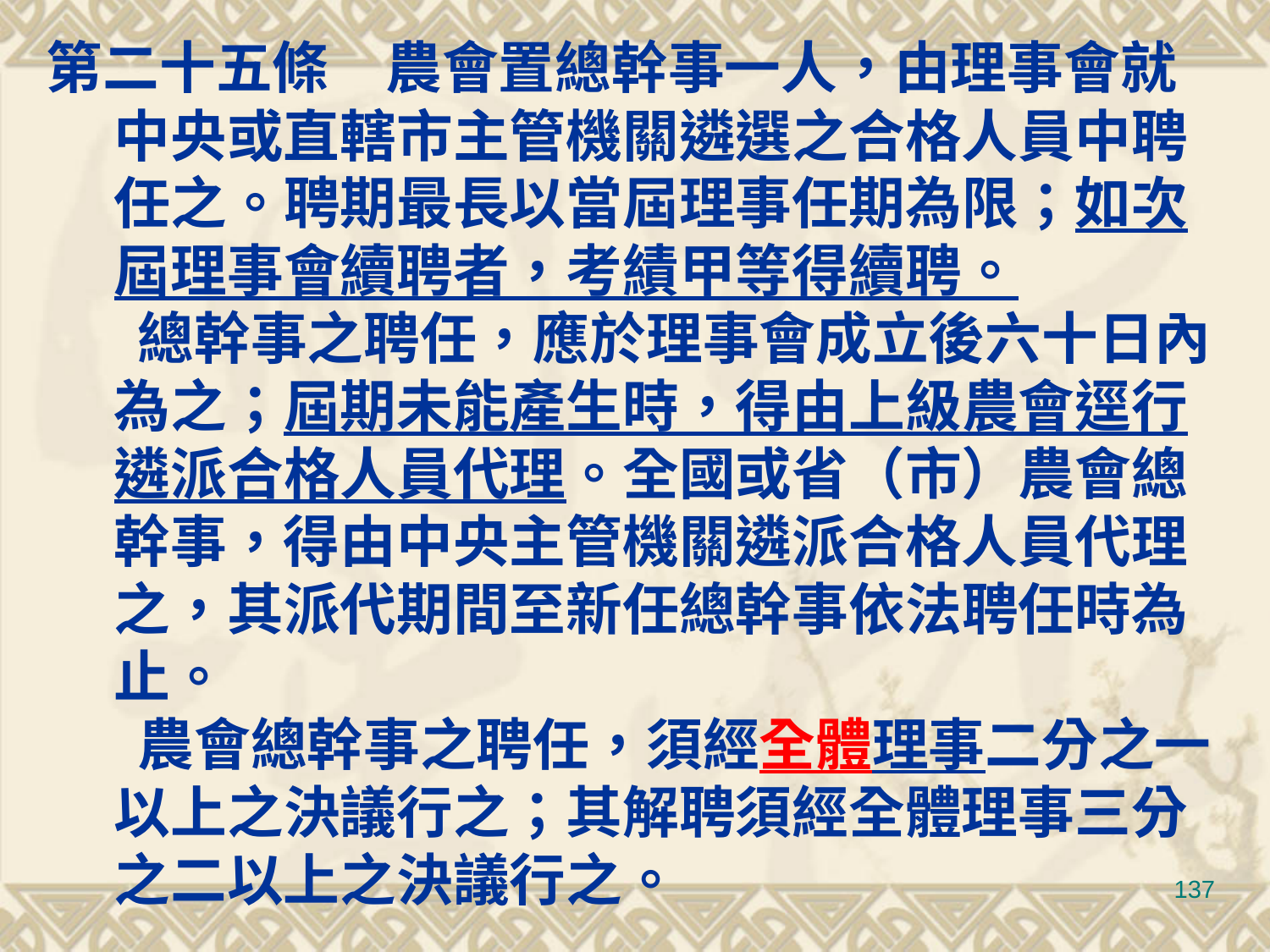

第二十五條　農會置總幹事一人，由理事會就中央或直轄市主管機關遴選之合格人員中聘任之。聘期最長以當屆理事任期為限；如次屆理事會續聘者，考績甲等得續聘。
      總幹事之聘任，應於理事會成立後六十日內為之；屆期未能產生時，得由上級農會逕行遴派合格人員代理。全國或省（市）農會總幹事，得由中央主管機關遴派合格人員代理之，其派代期間至新任總幹事依法聘任時為止。
      農會總幹事之聘任，須經全體理事二分之一以上之決議行之；其解聘須經全體理事三分之二以上之決議行之。
137